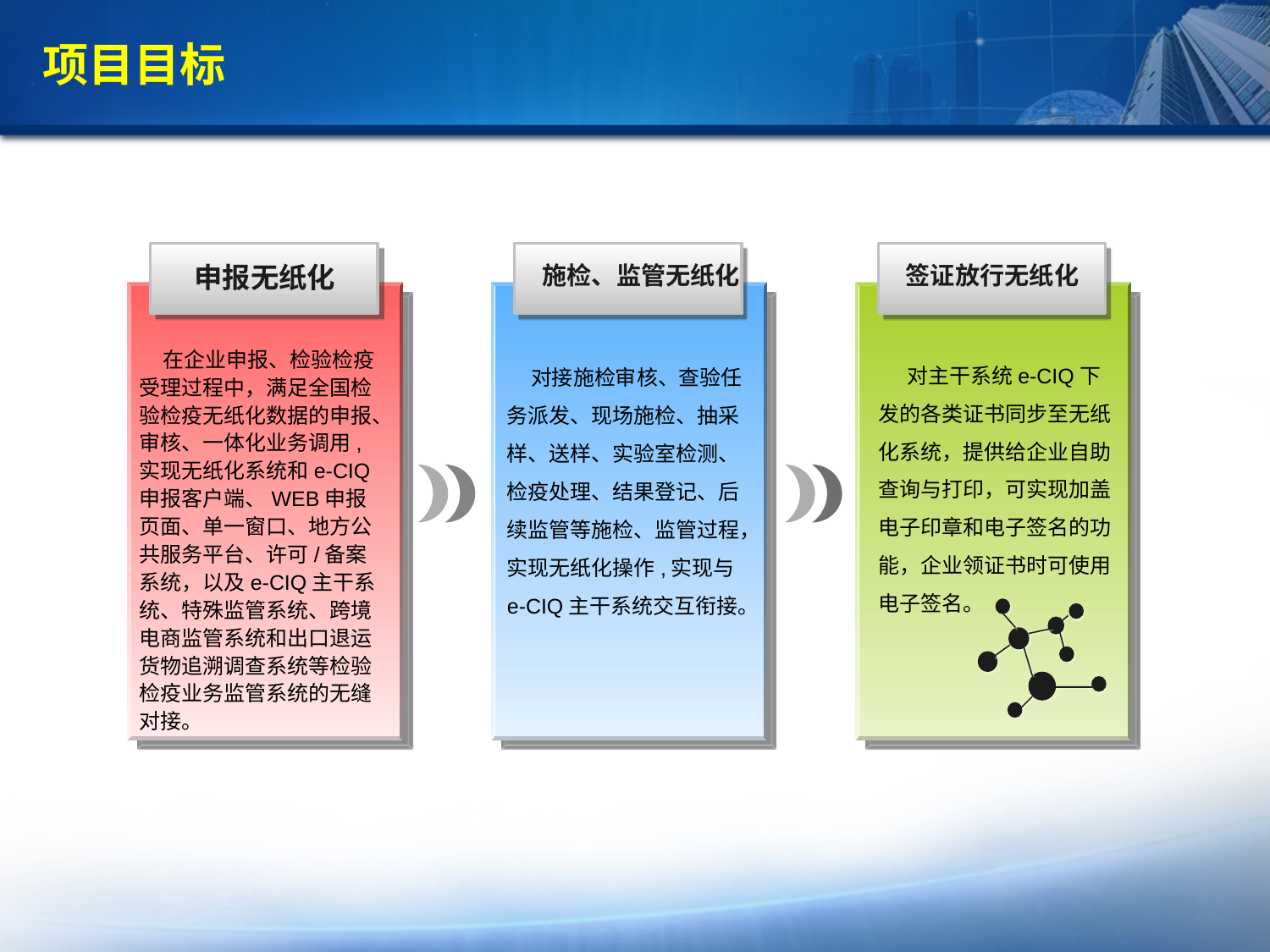

项目目标

申报无纸化

    在企业申报、检验检疫受理过程中，满足全国检验检疫无纸化数据的申报、审核、一体化业务调用,实现无纸化系统和e-CIQ申报客户端、WEB申报页面、单一窗口、地方公共服务平台、许可/备案系统，以及e-CIQ主干系统、特殊监管系统、跨境电商监管系统和出口退运货物追溯调查系统等检验检疫业务监管系统的无缝对接。

施检、监管无纸化

    对接施检审核、查验任务派发、现场施检、抽采样、送样、实验室检测、检疫处理、结果登记、后续监管等施检、监管过程，实现无纸化操作,实现与e-CIQ主干系统交互衔接。

签证放行无纸化

     对主干系统e-CIQ下发的各类证书同步至无纸化系统，提供给企业自助查询与打印，可实现加盖电子印章和电子签名的功能，企业领证书时可使用电子签名。